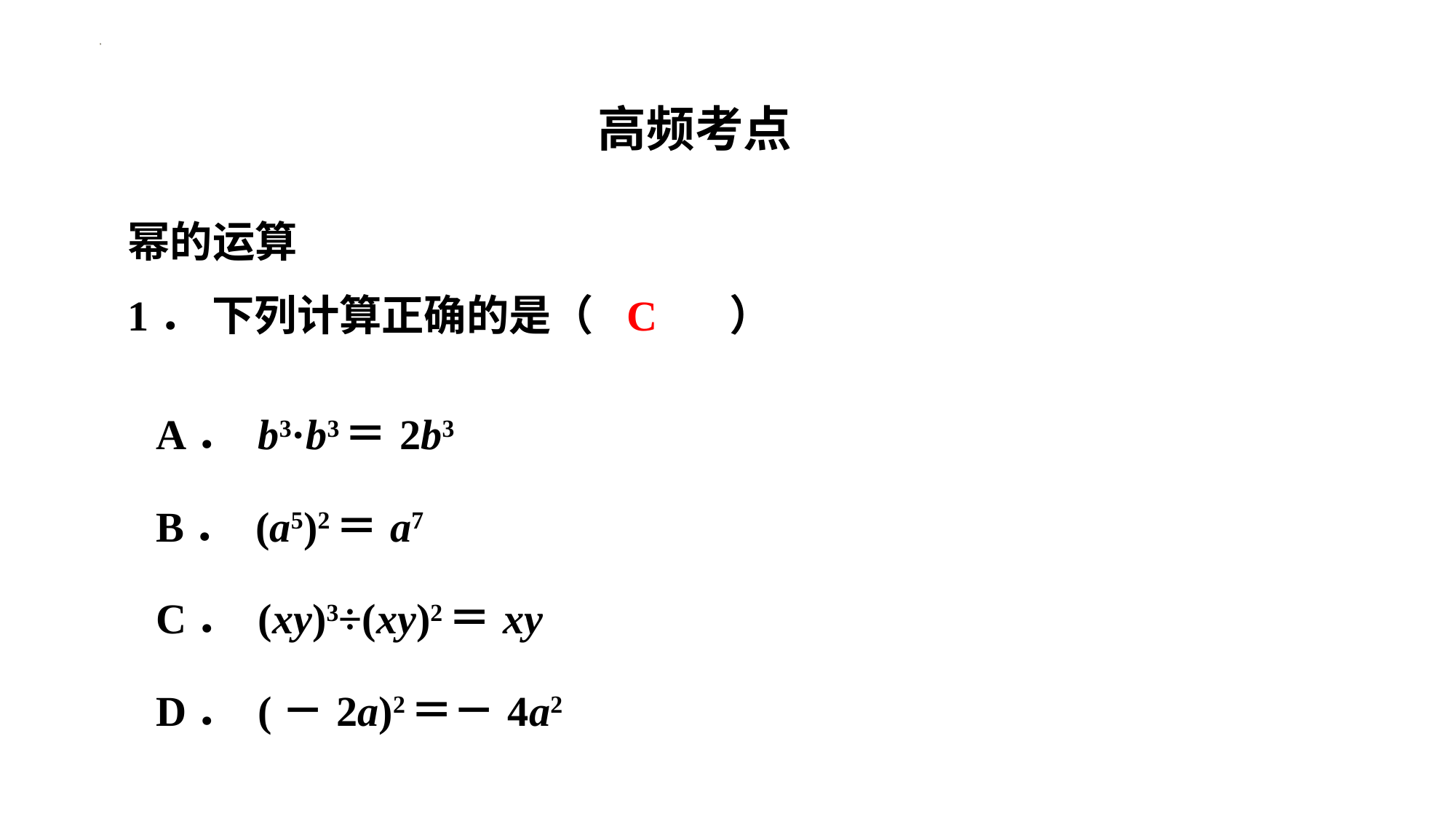

高频考点
幂的运算
C
1． 下列计算正确的是（　C　）
| A． b3·b3＝2b3 |
| --- |
| B． (a5)2＝a7 |
| C． (xy)3÷(xy)2＝xy |
| D． (－2a)2＝－4a2 |